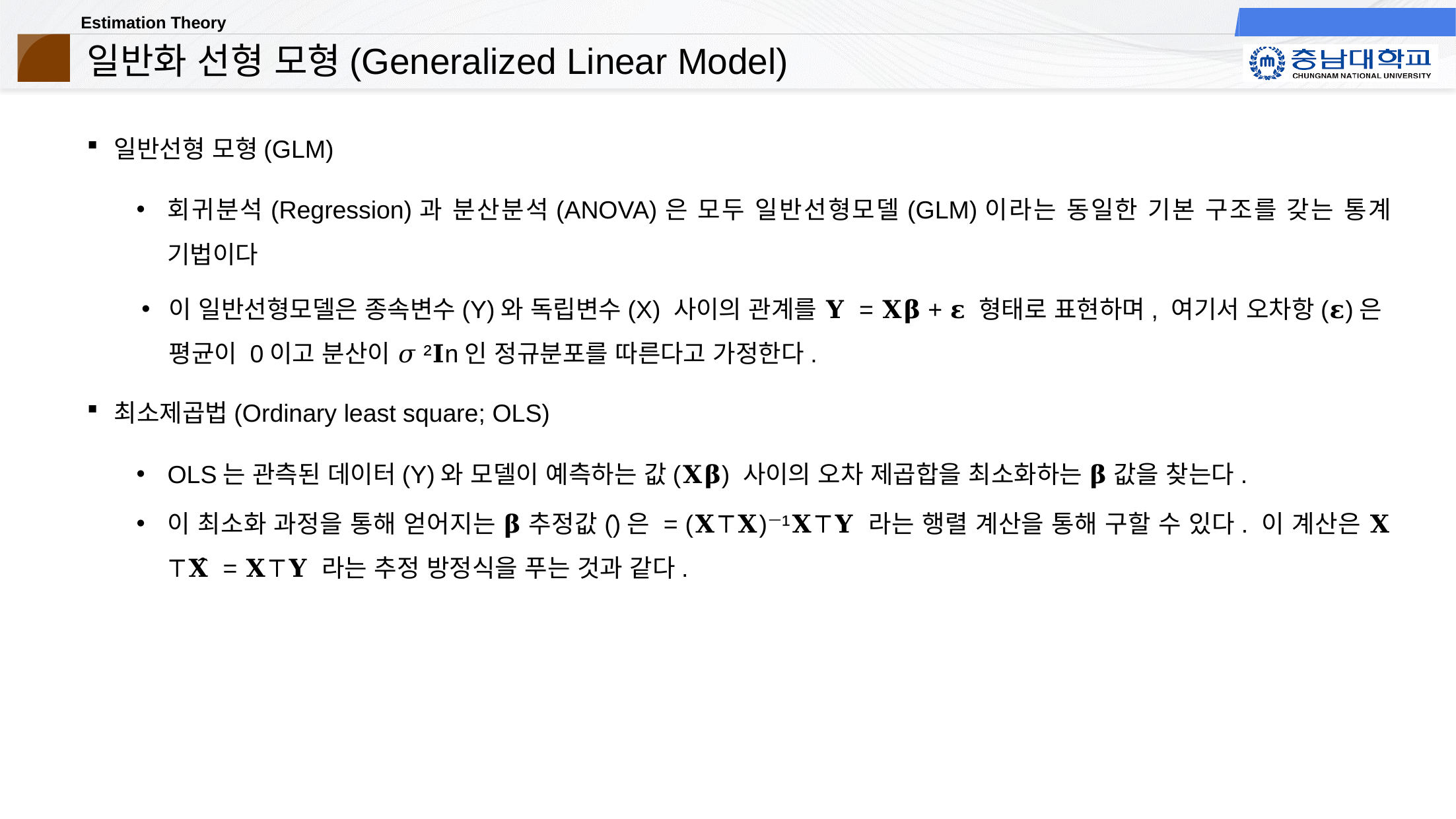

# 일반화 선형 모형(Generalized Linear Model)
일반선형 모형(GLM)
회귀분석(Regression)과 분산분석(ANOVA)은 모두 일반선형모델(GLM)이라는 동일한 기본 구조를 갖는 통계 기법이다
이 일반선형모델은 종속변수(Y)와 독립변수(X) 사이의 관계를 𝐘 = 𝐗𝛃 + 𝛆 형태로 표현하며, 여기서 오차항(𝛆)은 평균이 0이고 분산이 𝜎²𝐈n인 정규분포를 따른다고 가정한다.
최소제곱법(Ordinary least square; OLS)
OLS는 관측된 데이터(Y)와 모델이 예측하는 값(𝐗𝛃) 사이의 오차 제곱합을 최소화하는 𝛃 값을 찾는다.
이 최소화 과정을 통해 얻어지는 𝛃 추정값(̂)은 = (𝐗⊤𝐗)⁻¹𝐗⊤𝐘 라는 행렬 계산을 통해 구할 수 있다. 이 계산은 𝐗⊤𝐗̂ = 𝐗⊤𝐘 라는 추정 방정식을 푸는 것과 같다.